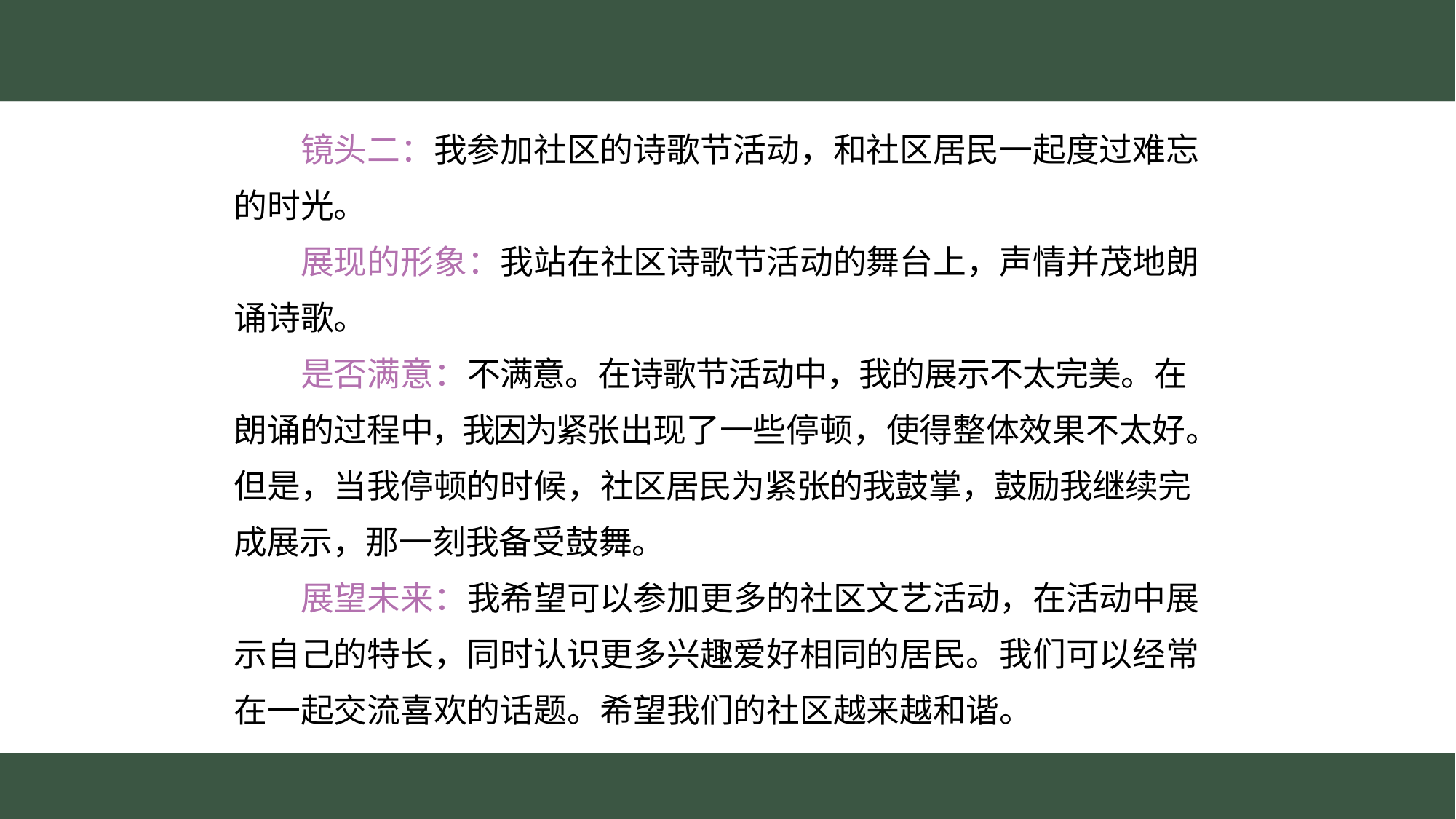

镜头二：我参加社区的诗歌节活动，和社区居民一起度过难忘
的时光。
　　展现的形象：我站在社区诗歌节活动的舞台上，声情并茂地朗诵诗歌。
　　是否满意：不满意。在诗歌节活动中，我的展示不太完美。在
朗诵的过程中，我因为紧张出现了一些停顿，使得整体效果不太好。但是，当我停顿的时候，社区居民为紧张的我鼓掌，鼓励我继续完
成展示，那一刻我备受鼓舞。
　　展望未来：我希望可以参加更多的社区文艺活动，在活动中展示自己的特长，同时认识更多兴趣爱好相同的居民。我们可以经常在一起交流喜欢的话题。希望我们的社区越来越和谐。